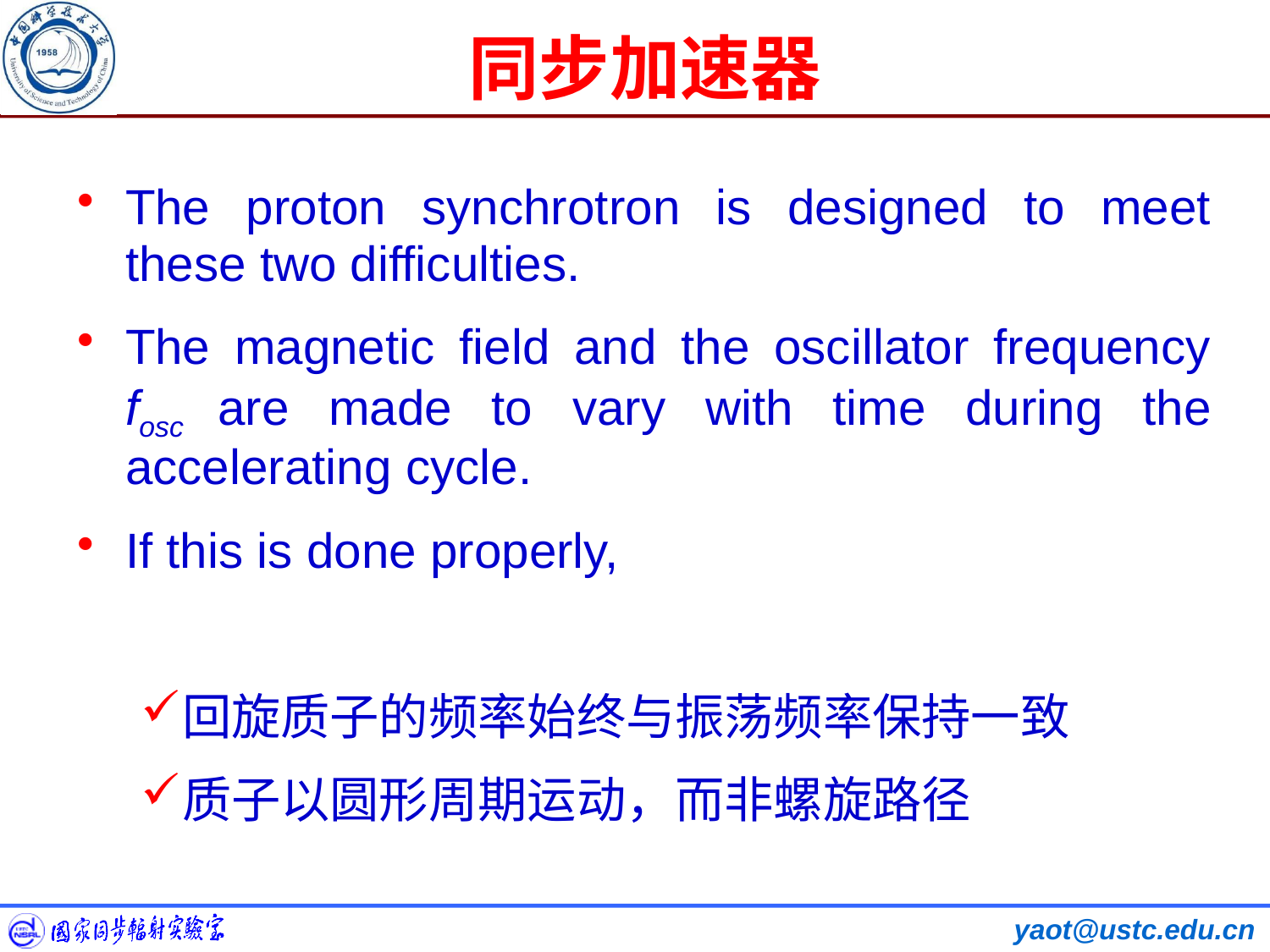

# 同步加速器
The proton synchrotron is designed to meet these two difficulties.
The magnetic field and the oscillator frequency fosc are made to vary with time during the accelerating cycle.
If this is done properly,

回旋质子的频率始终与振荡频率保持一致
质子以圆形周期运动，而非螺旋路径